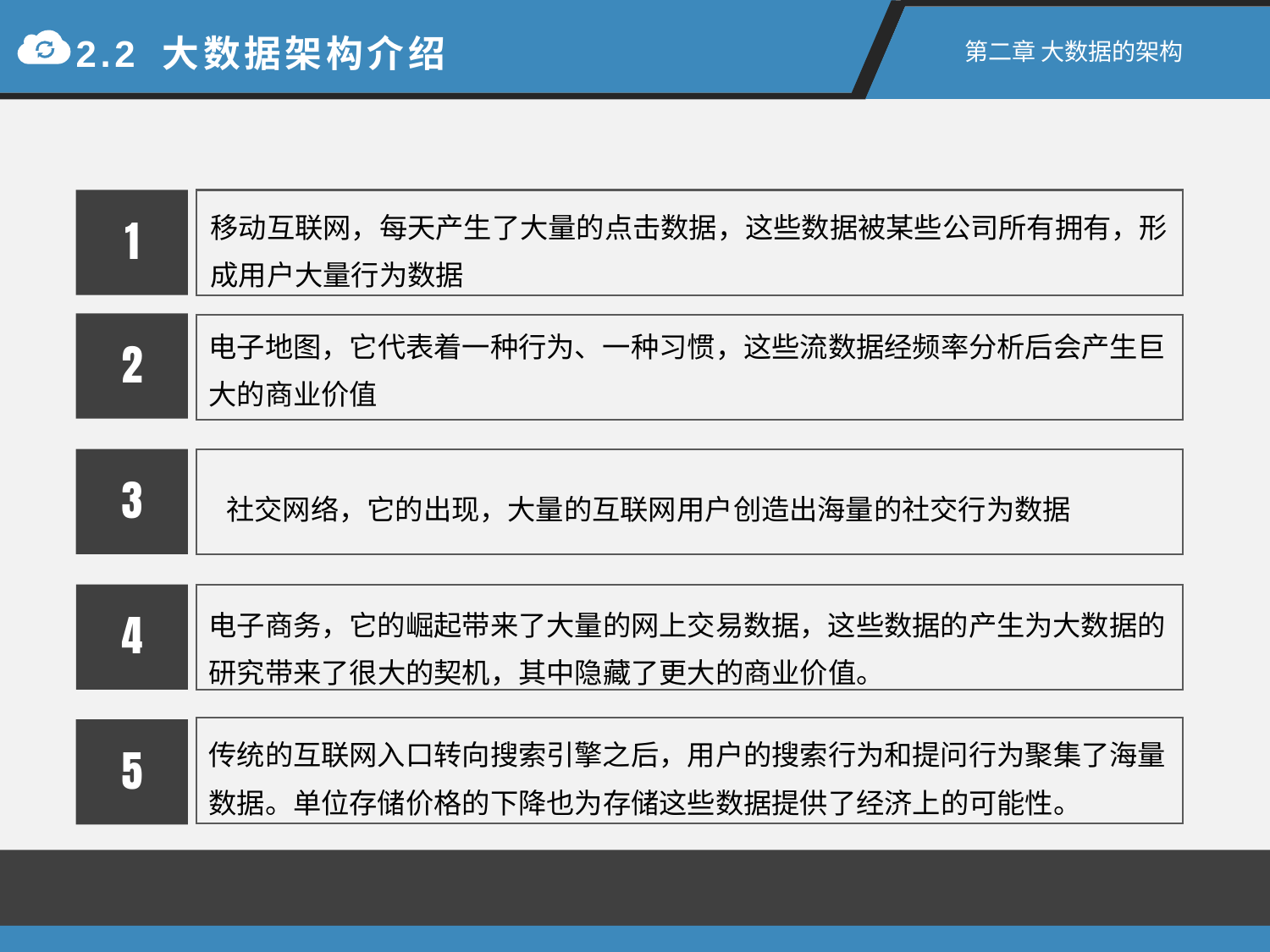

2.2 大数据架构介绍
第二章 大数据的架构

移动互联网，每天产生了大量的点击数据，这些数据被某些公司所有拥有，形成用户大量行为数据
1

电子地图，它代表着一种行为、一种习惯，这些流数据经频率分析后会产生巨大的商业价值
2

3

社交网络，它的出现，大量的互联网用户创造出海量的社交行为数据

4
电子商务，它的崛起带来了大量的网上交易数据，这些数据的产生为大数据的研究带来了很大的契机，其中隐藏了更大的商业价值。
传统的互联网入口转向搜索引擎之后，用户的搜索行为和提问行为聚集了海量数据。单位存储价格的下降也为存储这些数据提供了经济上的可能性。

5